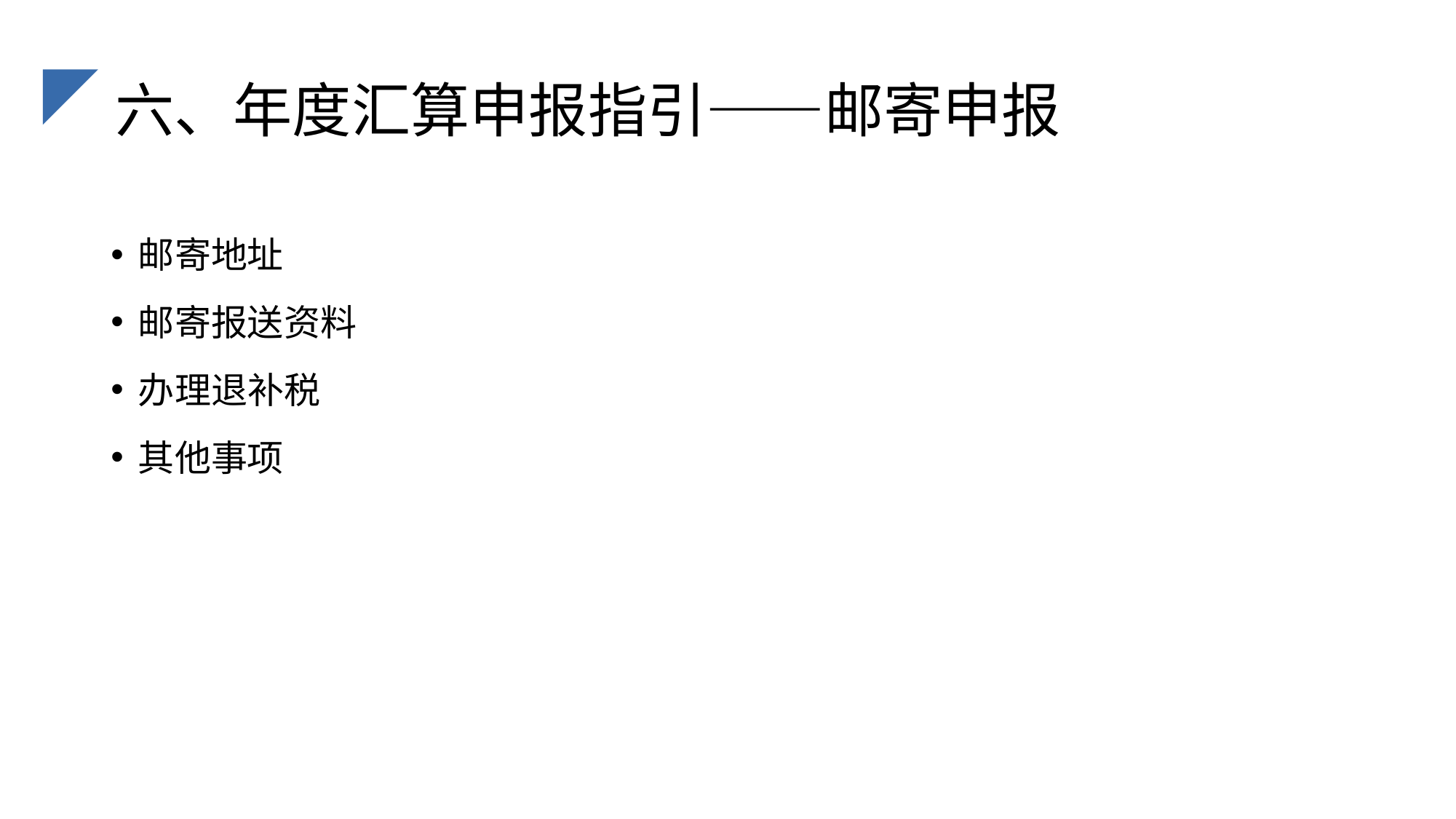

# 六、年度汇算申报指引——邮寄申报
邮寄地址
邮寄报送资料
办理退补税
其他事项